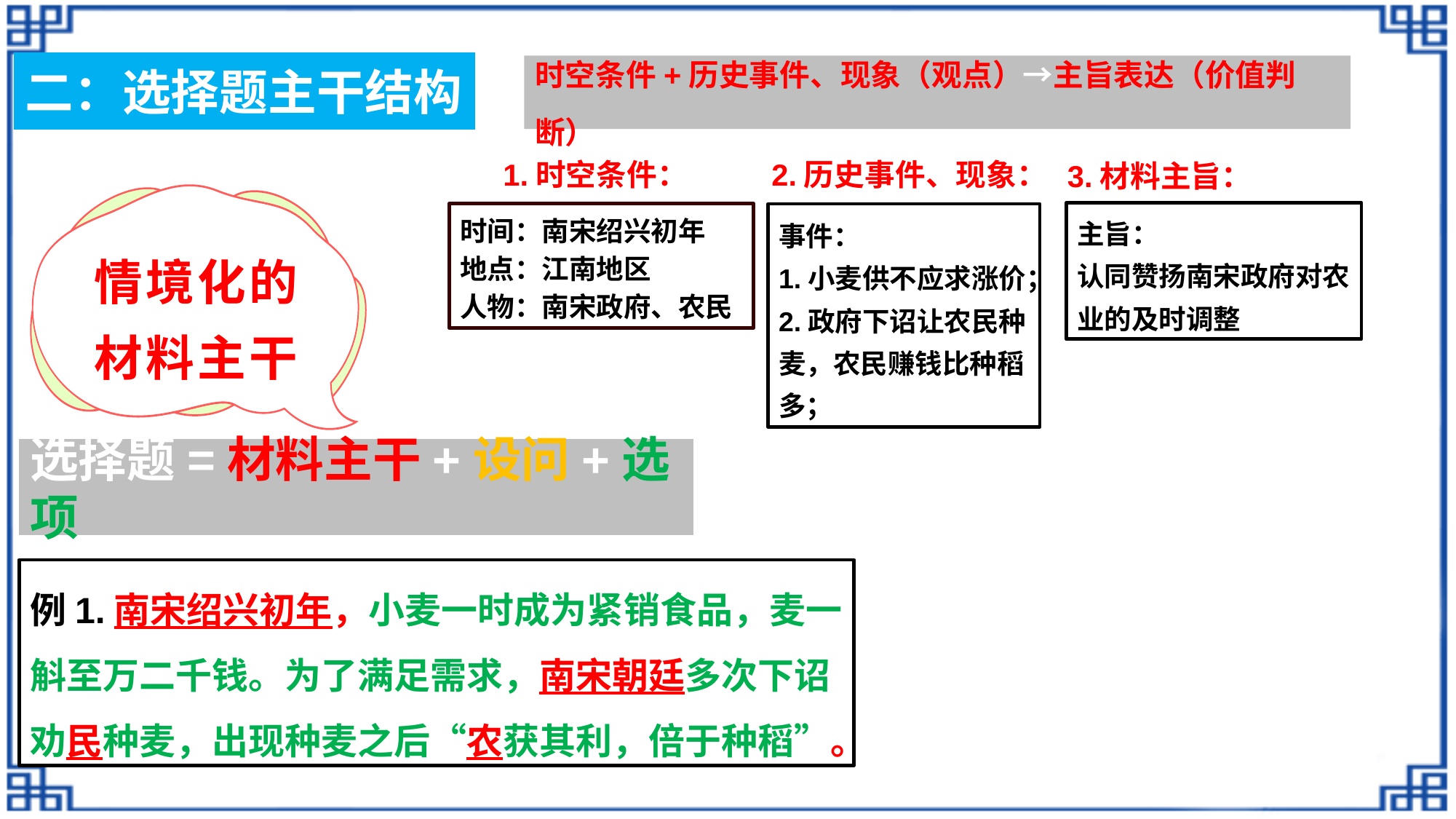

二：选择题主干结构
时空条件+历史事件、现象（观点）→主旨表达（价值判断）
2.历史事件、现象：
3.材料主旨：
1.时空条件：

情境化的材料主干
事件：
1.小麦供不应求涨价；
2.政府下诏让农民种麦，农民赚钱比种稻多；
时间：南宋绍兴初年
地点：江南地区
人物：南宋政府、农民
主旨：
认同赞扬南宋政府对农业的及时调整
选择题=材料主干+设问+选项
例1.南宋绍兴初年，小麦一时成为紧销食品，麦一斛至万二千钱。为了满足需求，南宋朝廷多次下诏劝民种麦，出现种麦之后“农获其利，倍于种稻”。